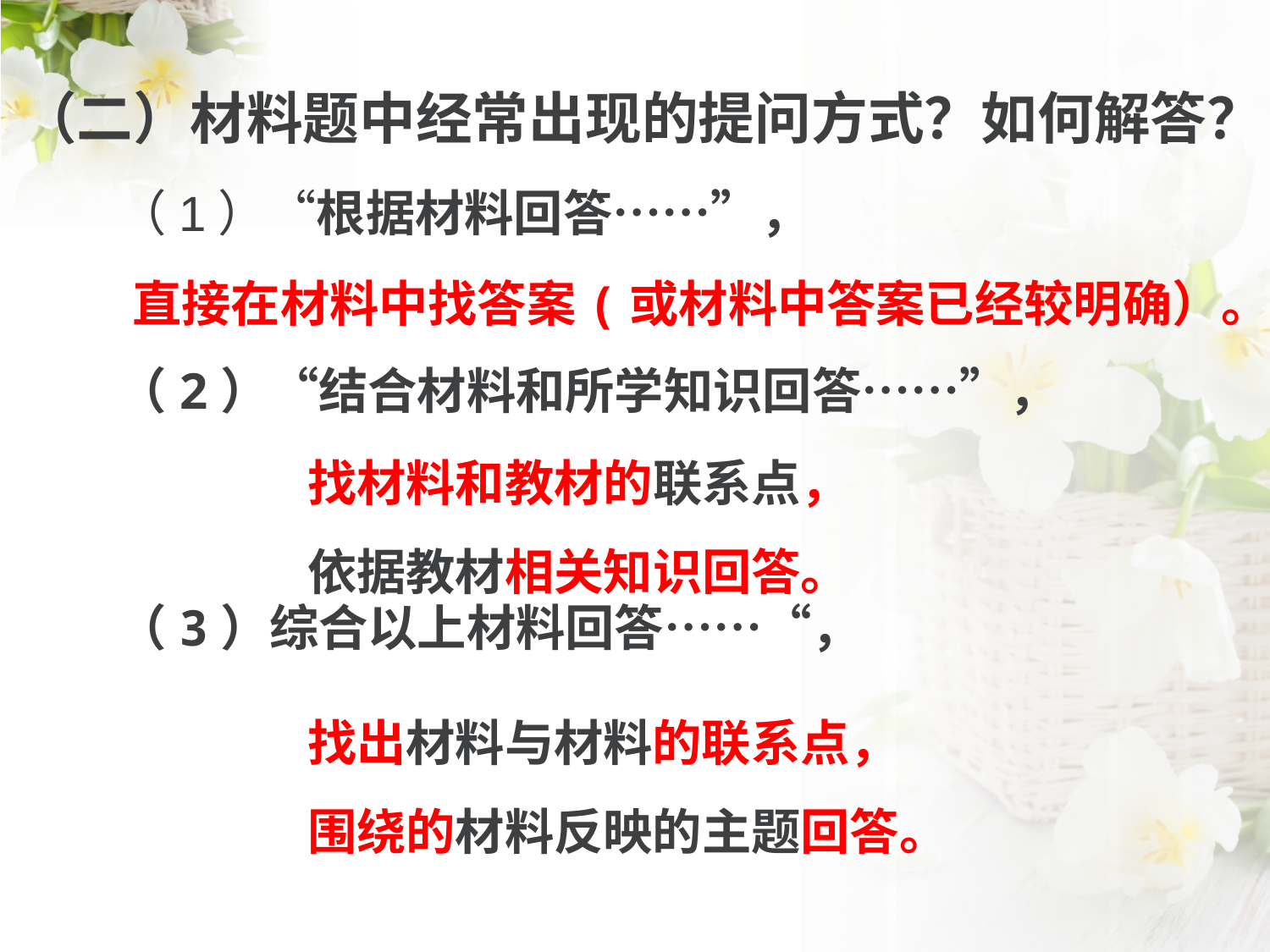

（二）材料题中经常出现的提问方式？如何解答？
（1）“根据材料回答……”，

（2）“结合材料和所学知识回答……”，

（3）综合以上材料回答……“，

直接在材料中找答案(或材料中答案已经较明确）。
找材料和教材的联系点，
依据教材相关知识回答。
找出材料与材料的联系点，围绕的材料反映的主题回答。